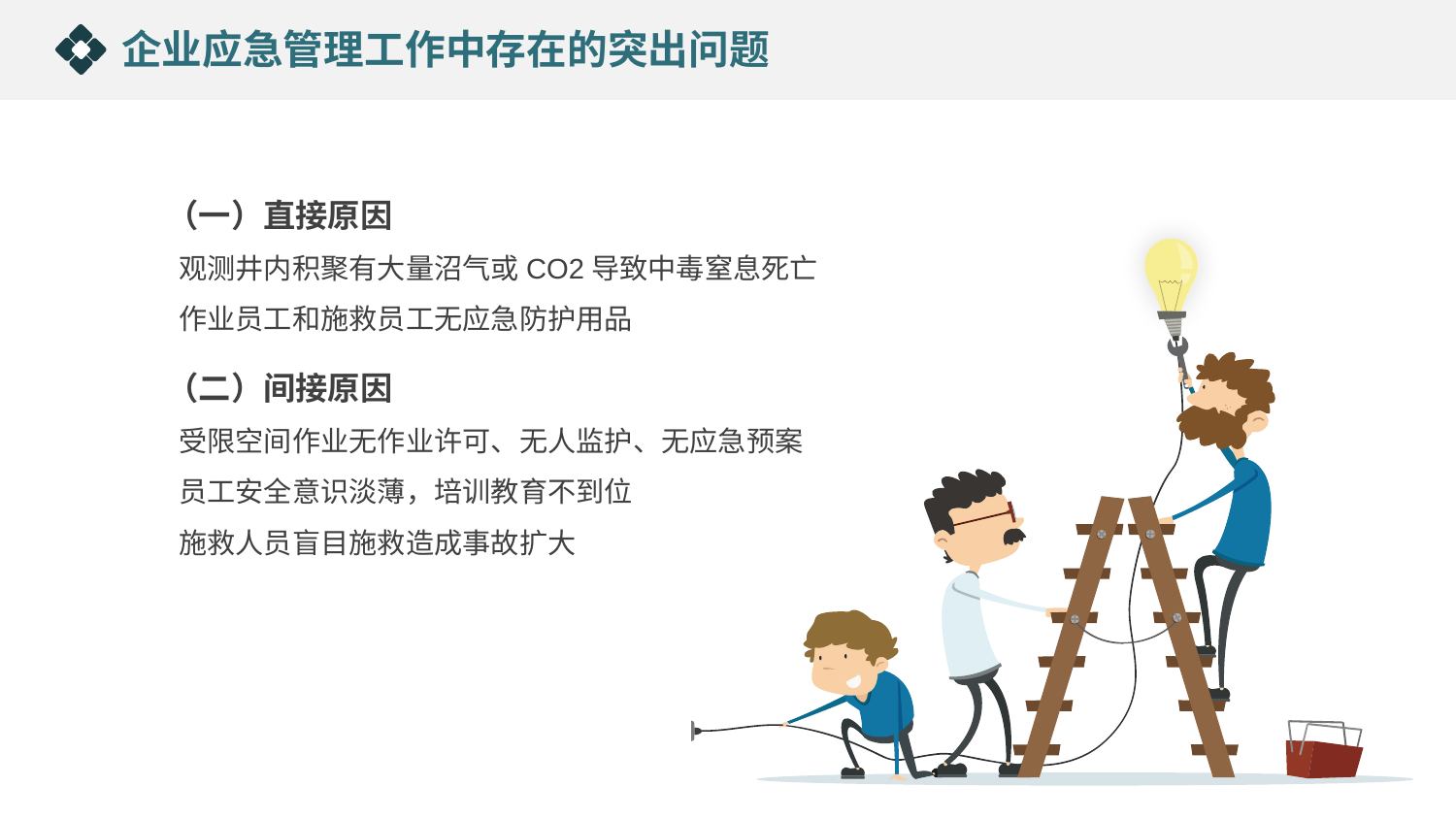

企业应急管理工作中存在的突出问题
（一）直接原因
观测井内积聚有大量沼气或CO2导致中毒窒息死亡
作业员工和施救员工无应急防护用品

（二）间接原因
受限空间作业无作业许可、无人监护、无应急预案
员工安全意识淡薄，培训教育不到位
施救人员盲目施救造成事故扩大